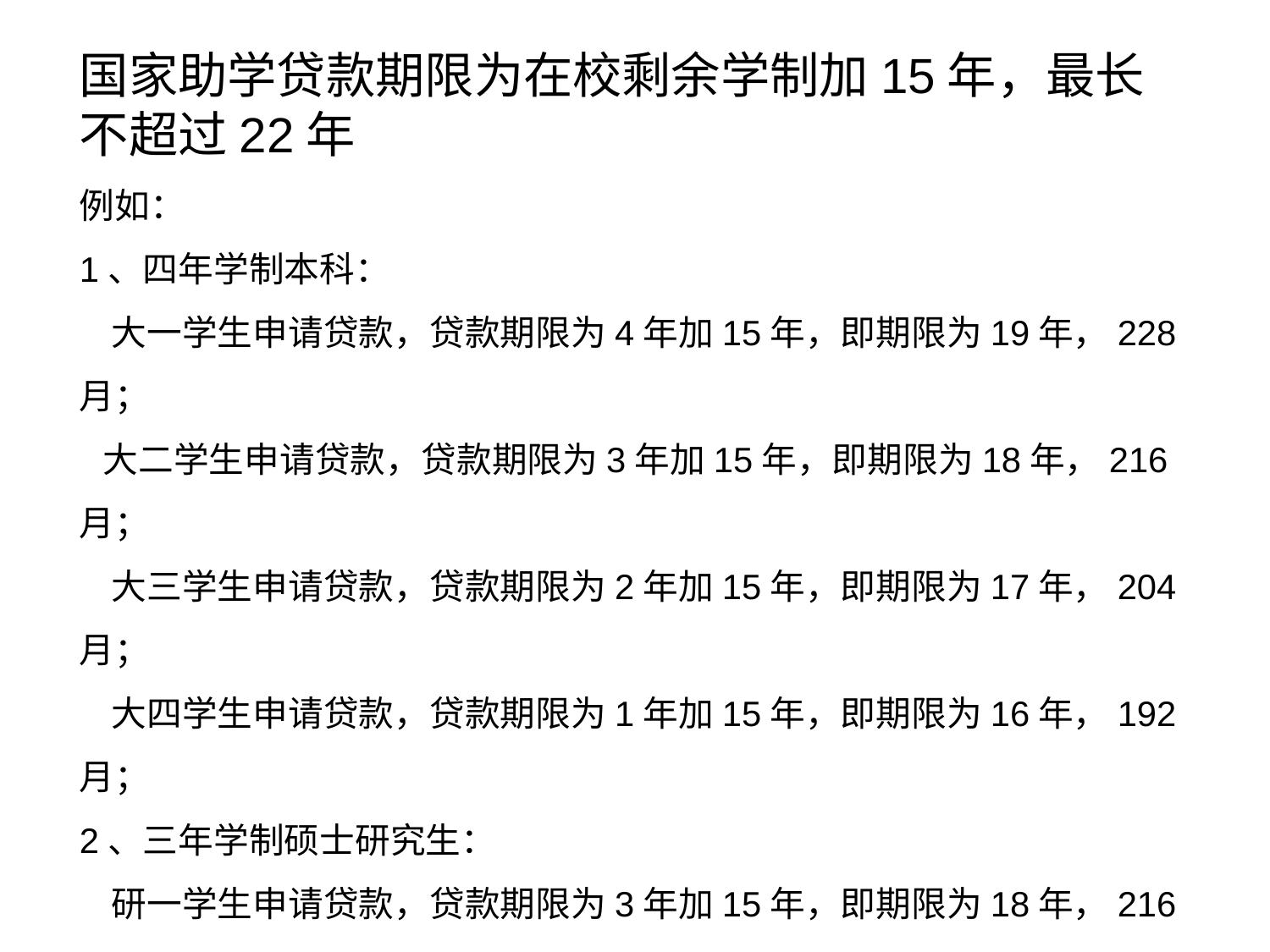

国家助学贷款期限为在校剩余学制加15年，最长不超过22年
例如：
1、四年学制本科：
   大一学生申请贷款，贷款期限为4年加15年，即期限为19年，228月；
   大二学生申请贷款，贷款期限为3年加15年，即期限为18年，216月；
   大三学生申请贷款，贷款期限为2年加15年，即期限为17年，204月；
   大四学生申请贷款，贷款期限为1年加15年，即期限为16年，192月；
2、三年学制硕士研究生：
   研一学生申请贷款，贷款期限为3年加15年，即期限为18年，216月；
   研二学生申请贷款，贷款期限为2年加15年，即期限为17年，204月；
   研三学生申请贷款，贷款期限为1年加15年，即期限为16年，192月；
3、七年及以上学制本硕连读生：
   贷款期限最长22年，即在校剩余学制+15年。